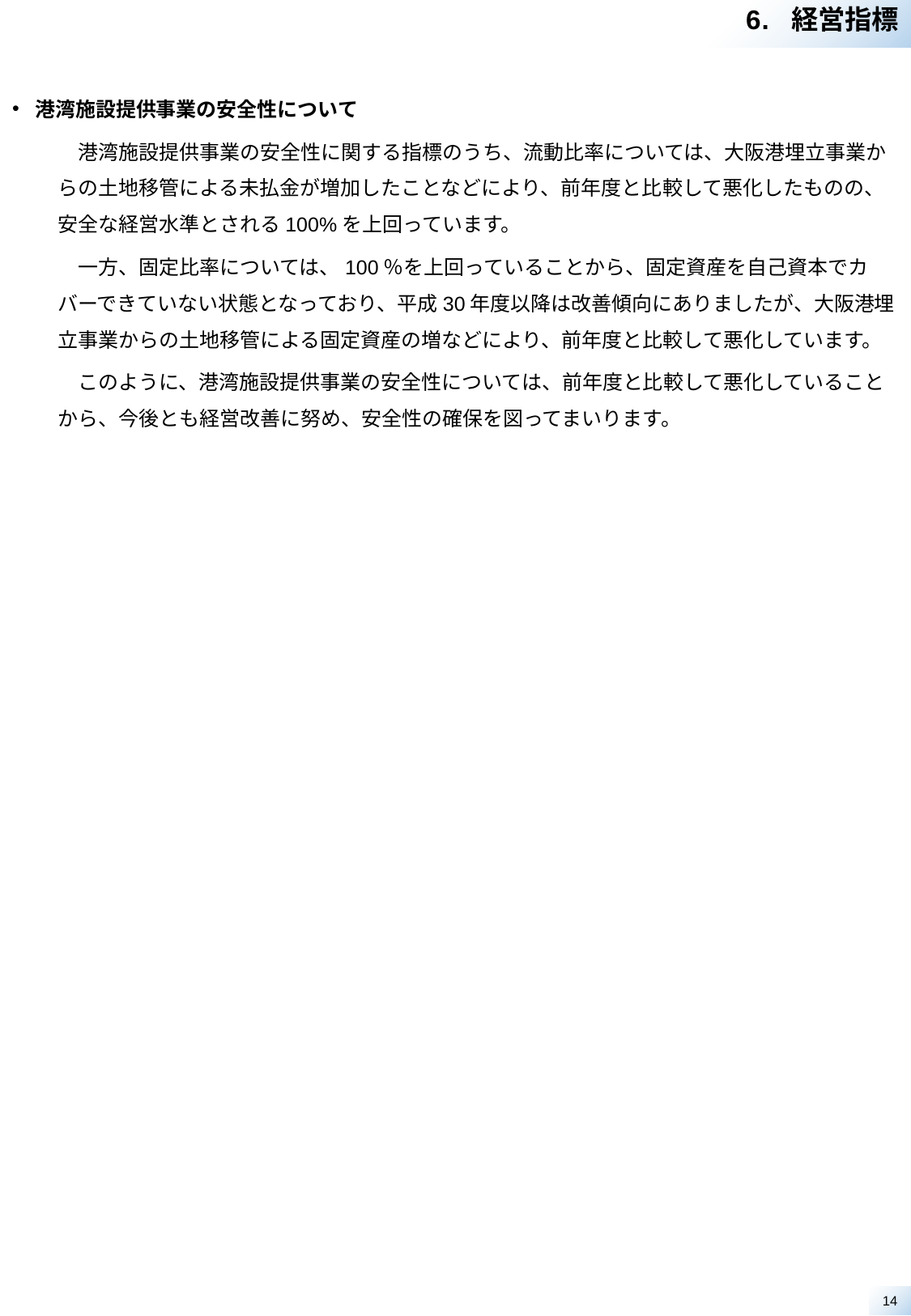

経営指標
港湾施設提供事業の安全性について
　港湾施設提供事業の安全性に関する指標のうち、流動比率については、大阪港埋立事業からの土地移管による未払金が増加したことなどにより、前年度と比較して悪化したものの、安全な経営水準とされる100%を上回っています。
　一方、固定比率については、100％を上回っていることから、固定資産を自己資本でカバーできていない状態となっており、平成30年度以降は改善傾向にありましたが、大阪港埋立事業からの土地移管による固定資産の増などにより、前年度と比較して悪化しています。
　このように、港湾施設提供事業の安全性については、前年度と比較して悪化していることから、今後とも経営改善に努め、安全性の確保を図ってまいります。

14